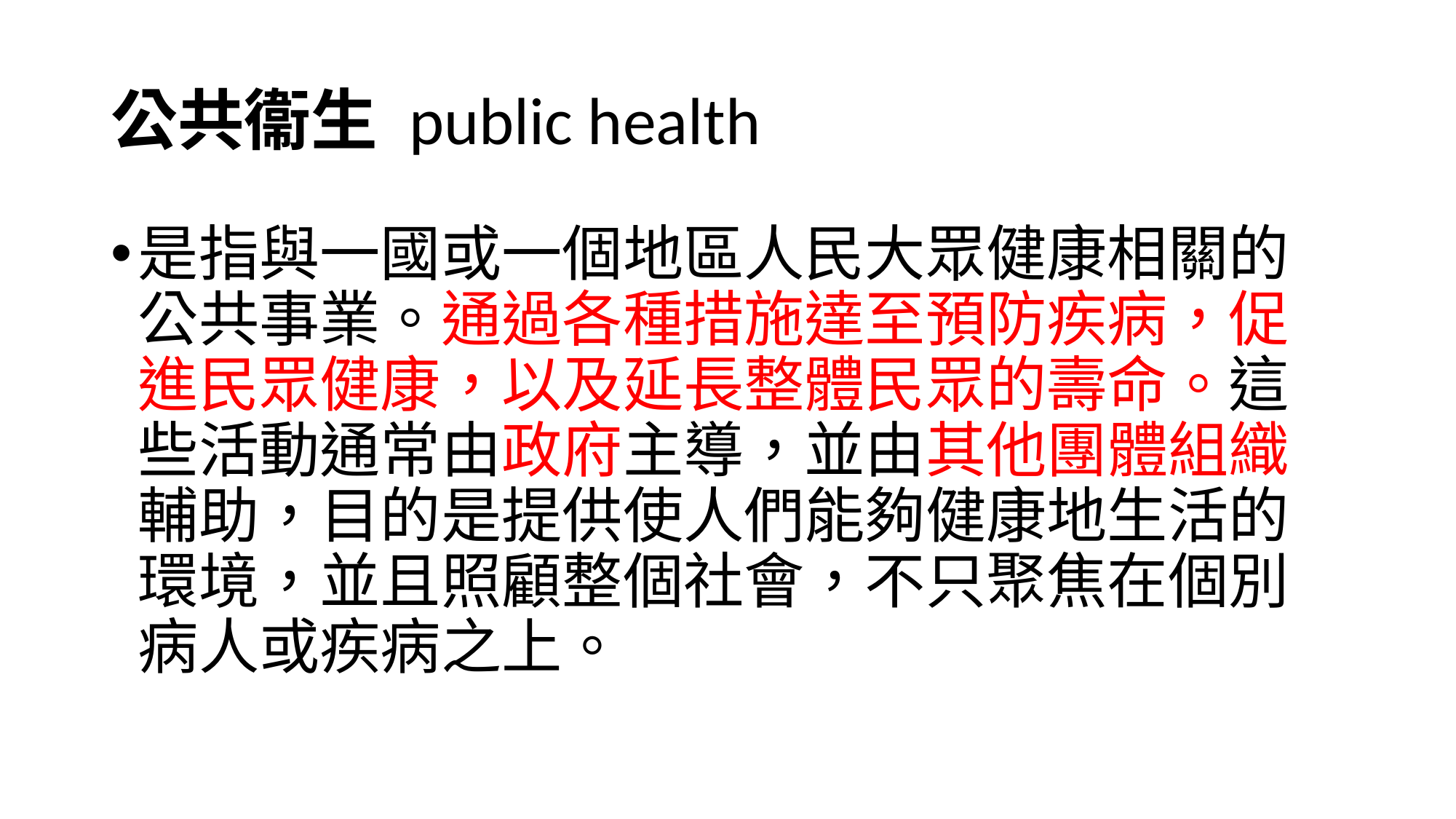

# 公共衞生 public health
是指與一國或一個地區人民大眾健康相關的公共事業。通過各種措施達至預防疾病，促進民眾健康，以及延長整體民眾的壽命。這些活動通常由政府主導，並由其他團體組織輔助，目的是提供使人們能夠健康地生活的環境，並且照顧整個社會，不只聚焦在個別病人或疾病之上。